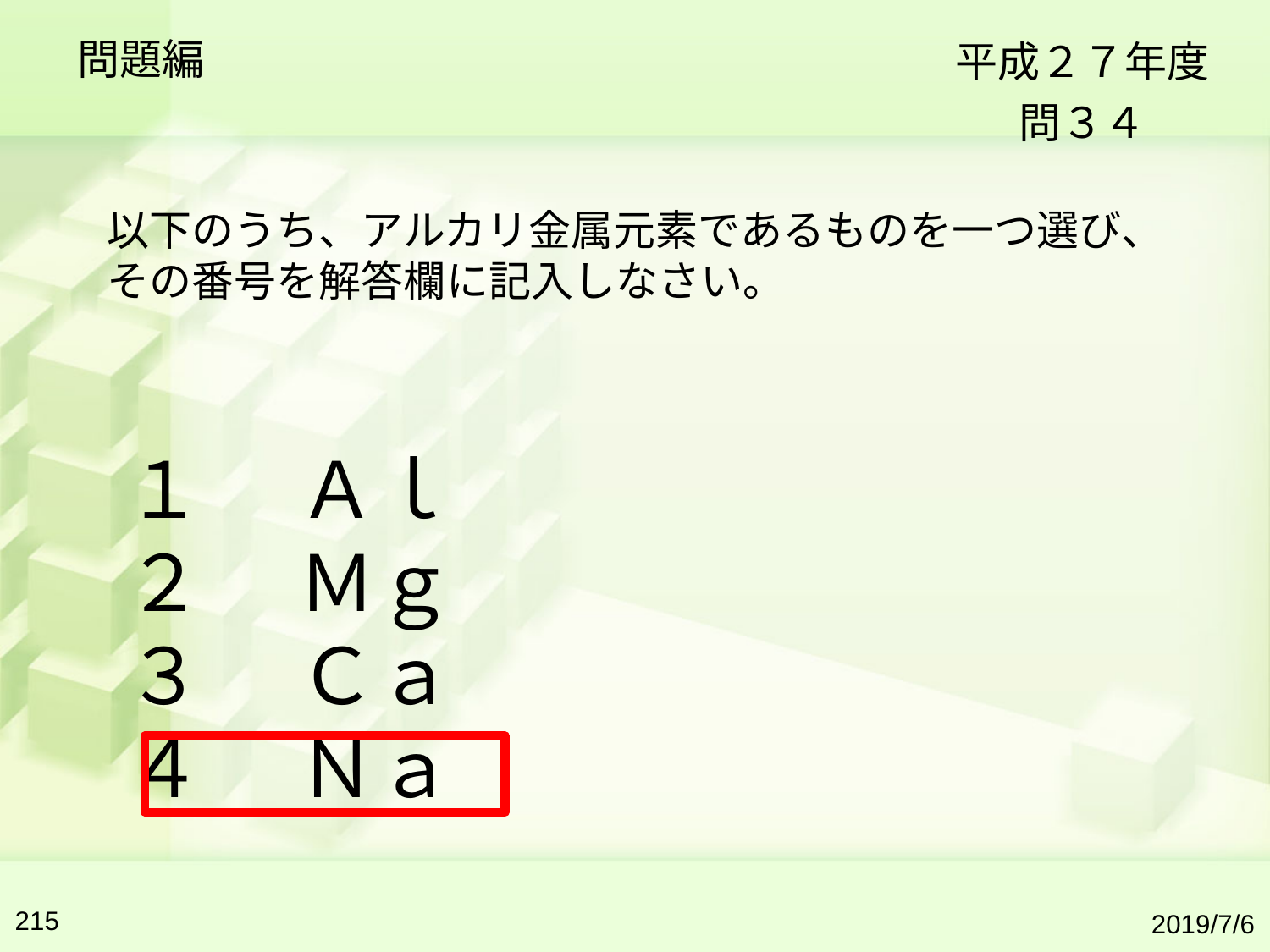

問題編
平成２７年度
問３４
以下のうち、アルカリ金属元素であるものを一つ選び、その番号を解答欄に記入しなさい。
１ 　Ａｌ
２ 　Ｍｇ
３ 　Ｃａ
４ 　Ｎａ

215
2019/7/6